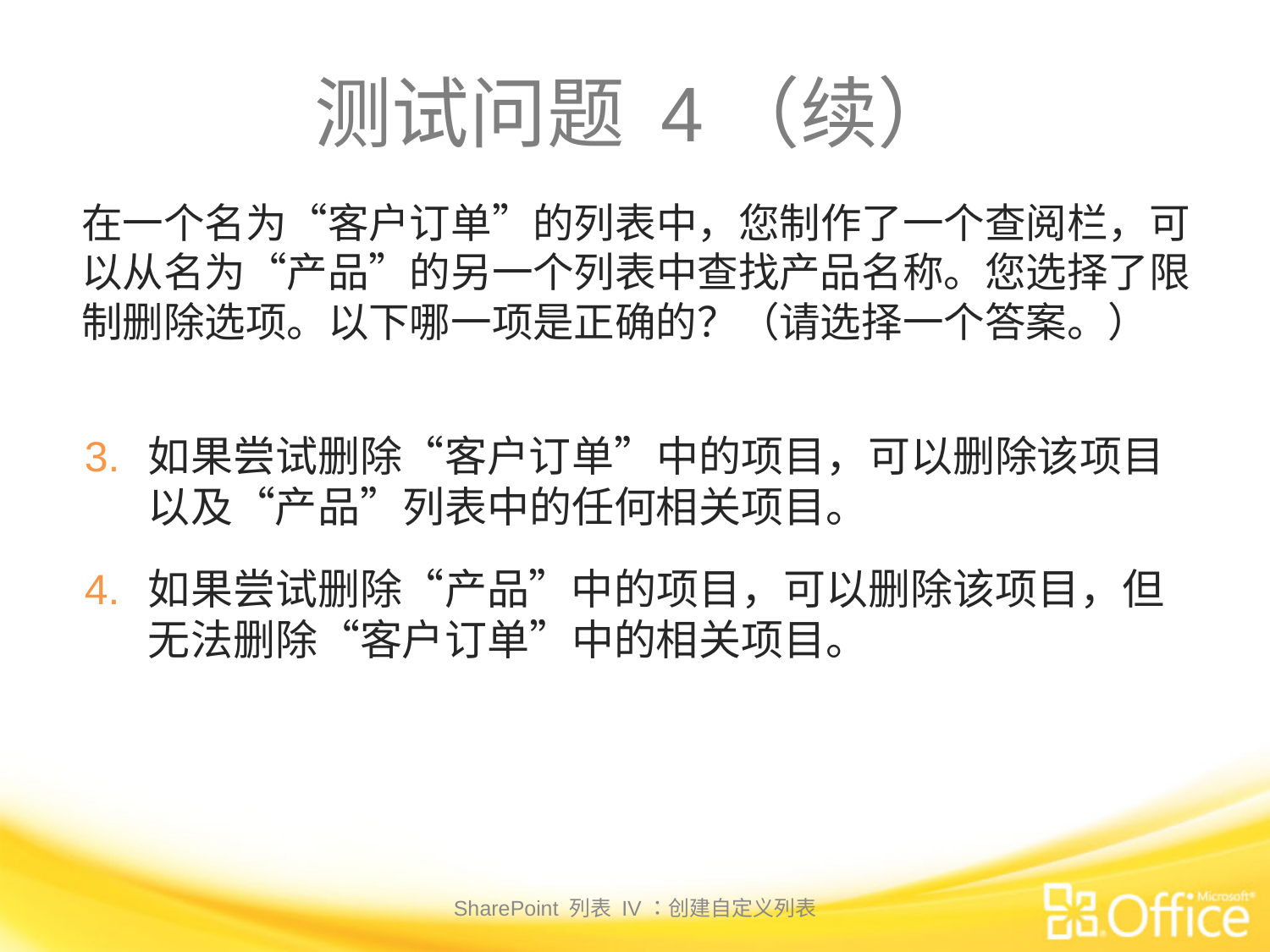

# 测试问题 4（续）
在一个名为“客户订单”的列表中，您制作了一个查阅栏，可以从名为“产品”的另一个列表中查找产品名称。您选择了限制删除选项。以下哪一项是正确的？（请选择一个答案。）
如果尝试删除“客户订单”中的项目，可以删除该项目以及“产品”列表中的任何相关项目。
如果尝试删除“产品”中的项目，可以删除该项目，但无法删除“客户订单”中的相关项目。
SharePoint 列表 IV：创建自定义列表